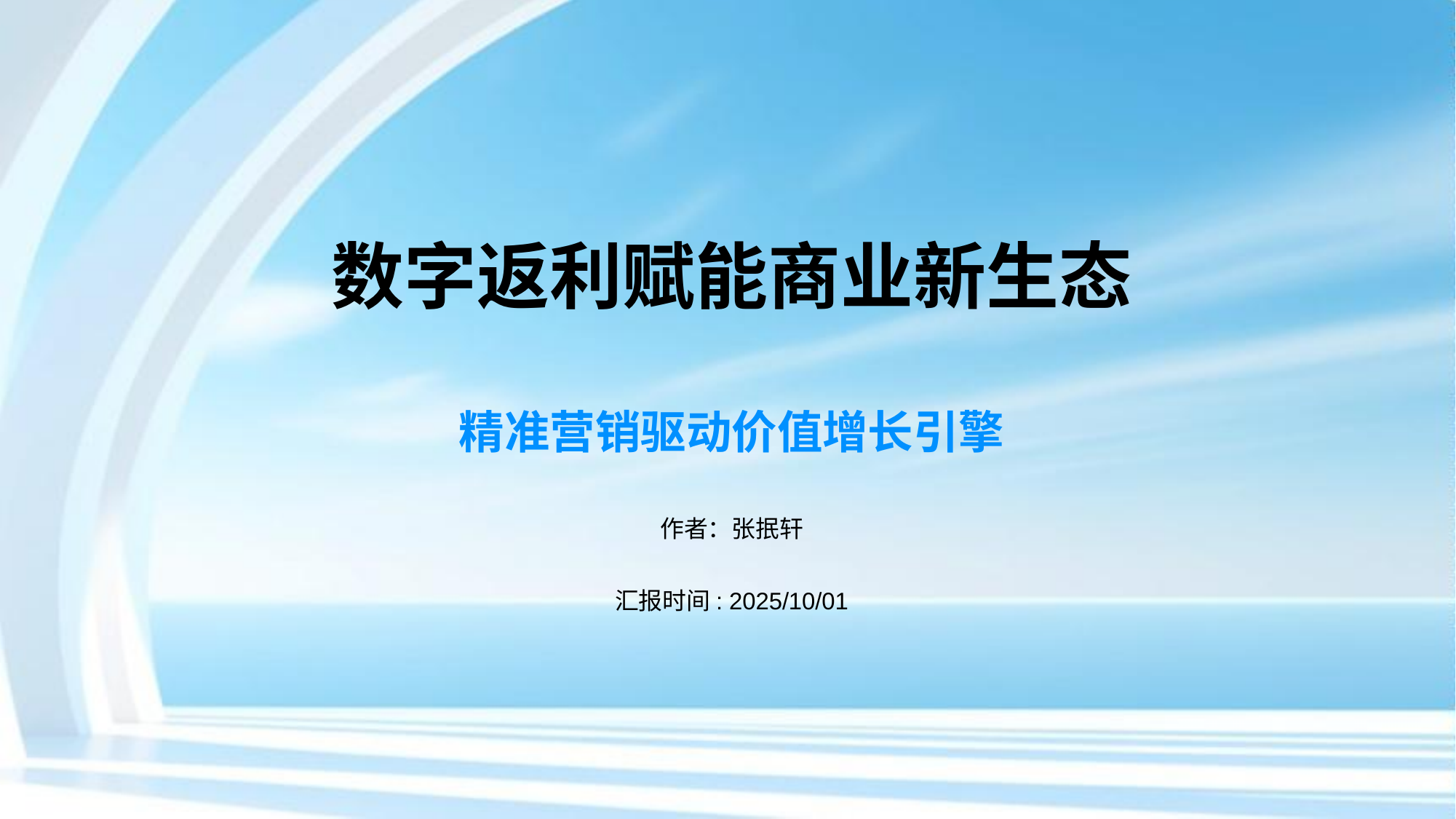

数字返利赋能商业新生态
精准营销驱动价值增长引擎

作者：张抿轩

汇报时间: 2025/10/01